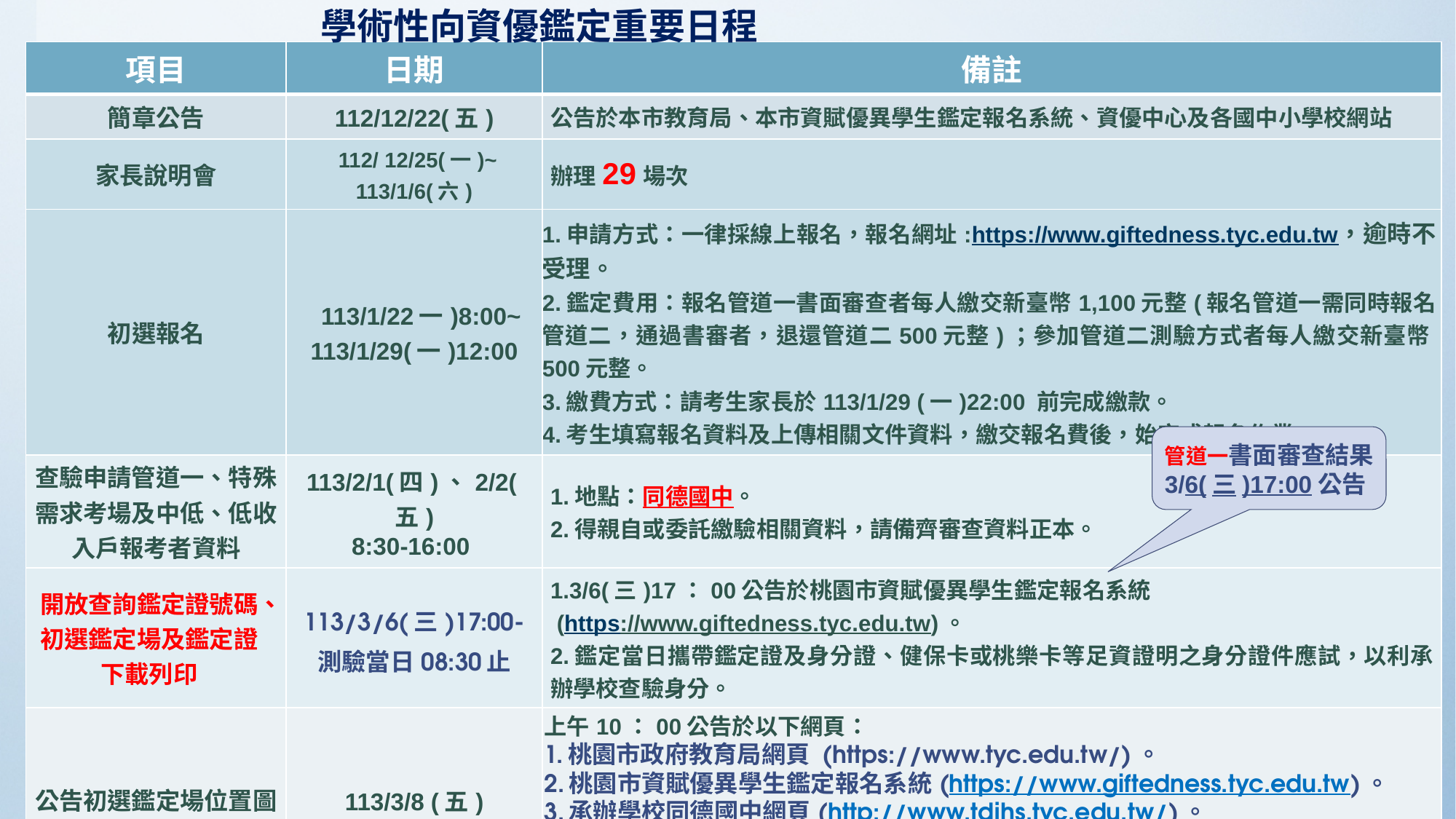

學術性向資優鑑定重要日程
| 項目 | 日期 | 備註 |
| --- | --- | --- |
| 簡章公告 | 112/12/22(五) | 公告於本市教育局、本市資賦優異學生鑑定報名系統、資優中心及各國中小學校網站 |
| 家長說明會 | 112/ 12/25(一)~ 113/1/6(六) | 辦理29場次 |
| 初選報名 | 113/1/22一)8:00~ 113/1/29(一)12:00 | 1.申請方式：一律採線上報名，報名網址:https://www.giftedness.tyc.edu.tw，逾時不受理。 2.鑑定費用：報名管道一書面審查者每人繳交新臺幣1,100元整(報名管道一需同時報名管道二，通過書審者，退還管道二500元整)；參加管道二測驗方式者每人繳交新臺幣500元整。 3.繳費方式：請考生家長於113/1/29 (一)22:00 前完成繳款。 4.考生填寫報名資料及上傳相關文件資料，繳交報名費後，始完成報名作業。 |
| 查驗申請管道一、特殊需求考場及中低、低收入戶報考者資料 | 113/2/1(四)、2/2(五) 8:30-16:00 | 1.地點：同德國中。 2.得親自或委託繳驗相關資料，請備齊審查資料正本。 |
| 開放查詢鑑定證號碼、初選鑑定場及鑑定證下載列印 | 113/3/6(三)17:00- 測驗當日08:30止 | 1.3/6(三)17：00公告於桃園市資賦優異學生鑑定報名系統 (https://www.giftedness.tyc.edu.tw)。 2.鑑定當日攜帶鑑定證及身分證、健保卡或桃樂卡等足資證明之身分證件應試，以利承辦學校查驗身分。 |
| 公告初選鑑定場位置圖 | 113/3/8 (五) | 上午10：00公告於以下網頁： 1.桃園市政府教育局網頁 (https://www.tyc.edu.tw/)。 2.桃園市資賦優異學生鑑定報名系統(https://www.giftedness.tyc.edu.tw)。 3.承辦學校同德國中網頁(http://www.tdjhs.tyc.edu.tw/)。 4.承辦學校文昌國中網頁(https://web.wcjhs.tyc.edu.tw/web/)。 5.桃園市資優教育資源中心網頁(https://talented.special.tyc.edu.tw/)。 |

管道一書面審查結果3/6(三)17:00公告